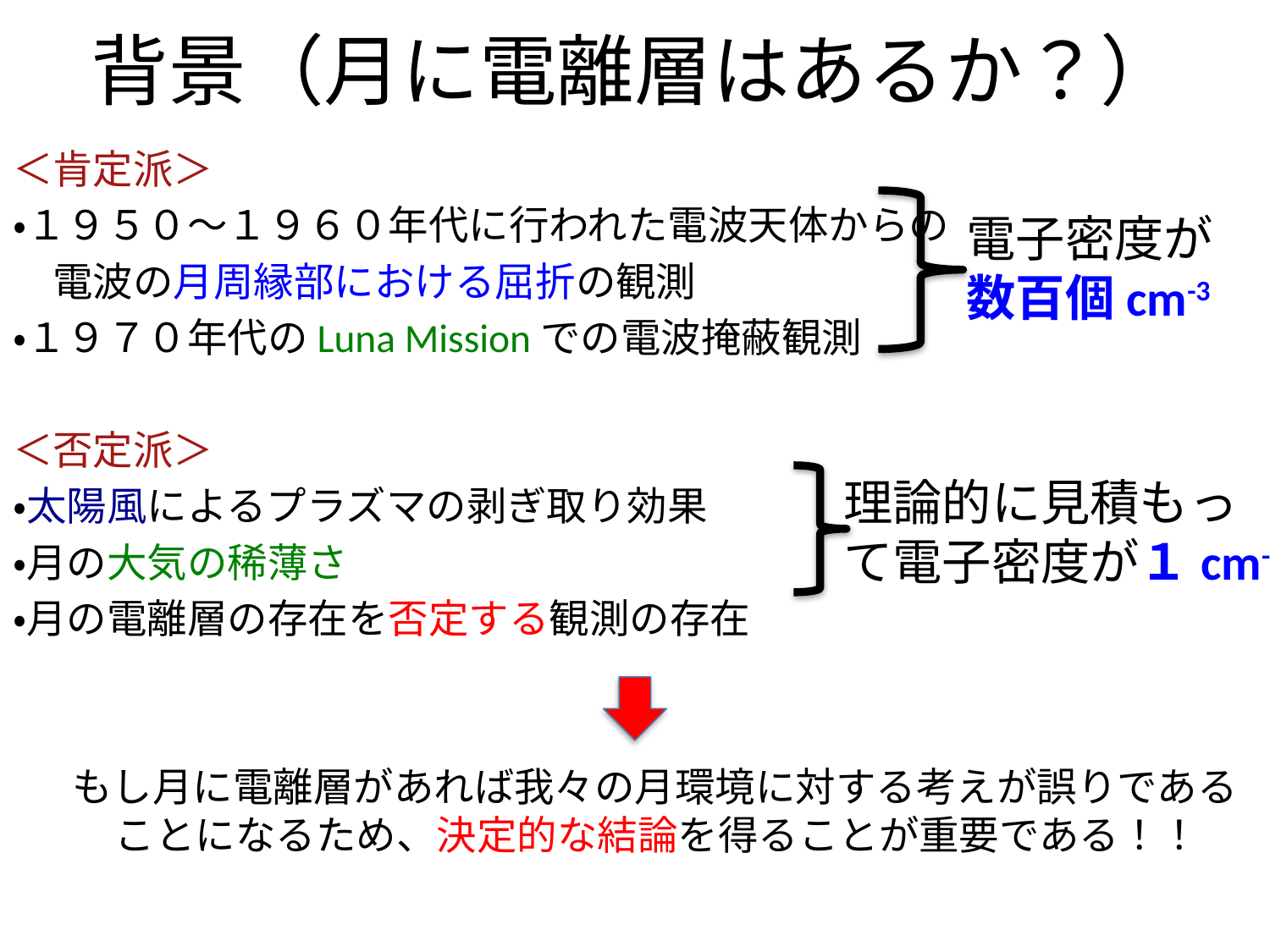

# 背景（月に電離層はあるか？）
＜肯定派＞
・１９５０〜１９６０年代に行われた電波天体からの
　電波の月周縁部における屈折の観測
・１９７０年代のLuna Missionでの電波掩蔽観測

＜否定派＞
・太陽風によるプラズマの剥ぎ取り効果
・月の大気の稀薄さ
・月の電離層の存在を否定する観測の存在

　もし月に電離層があれば我々の月環境に対する考えが誤りであることになるため、決定的な結論を得ることが重要である！！

電子密度が
数百個cm-3

理論的に見積もっ
て電子密度が１cm-3